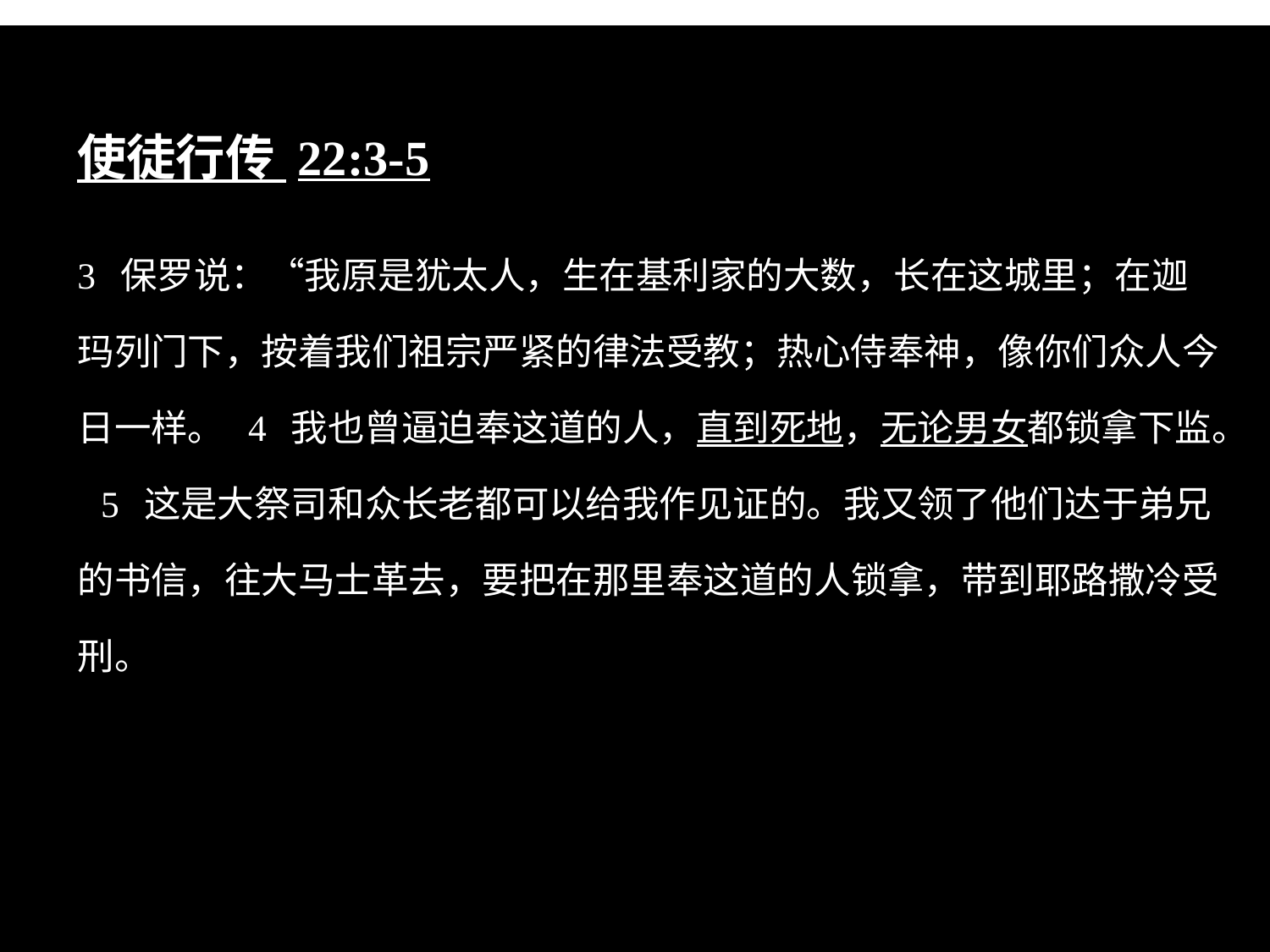

使徒行传 22:3-5
3 保罗说：“我原是犹太人，生在基利家的大数，长在这城里；在迦玛列门下，按着我们祖宗严紧的律法受教；热心侍奉神，像你们众人今日一样。 4 我也曾逼迫奉这道的人，直到死地，无论男女都锁拿下监。 5 这是大祭司和众长老都可以给我作见证的。我又领了他们达于弟兄的书信，往大马士革去，要把在那里奉这道的人锁拿，带到耶路撒冷受刑。